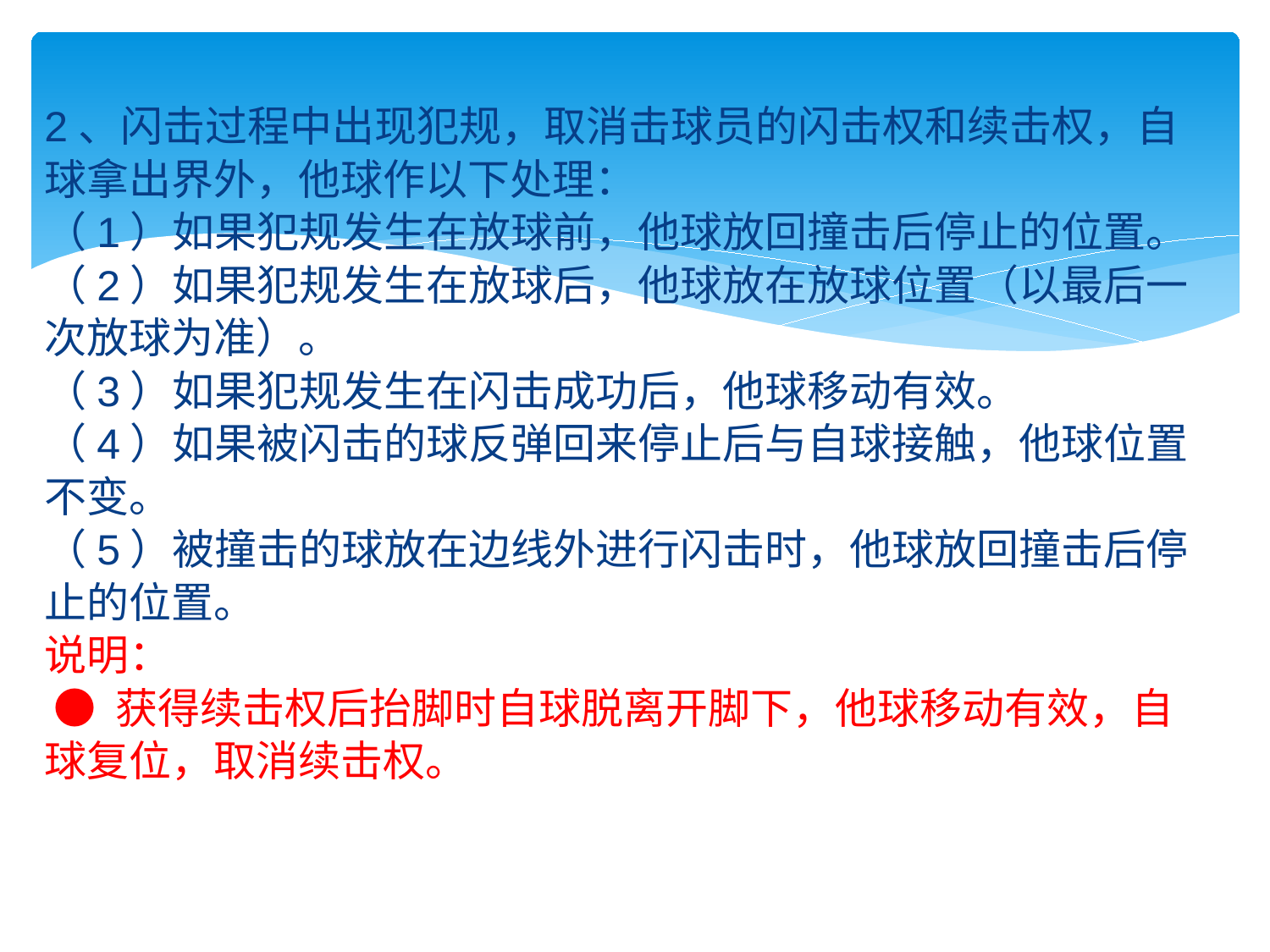

2、闪击过程中出现犯规，取消击球员的闪击权和续击权，自球拿出界外，他球作以下处理：
（1）如果犯规发生在放球前，他球放回撞击后停止的位置。
（2）如果犯规发生在放球后，他球放在放球位置（以最后一次放球为准）。
（3）如果犯规发生在闪击成功后，他球移动有效。
（4）如果被闪击的球反弹回来停止后与自球接触，他球位置不变。
（5）被撞击的球放在边线外进行闪击时，他球放回撞击后停止的位置。
说明：
 ● 获得续击权后抬脚时自球脱离开脚下，他球移动有效，自球复位，取消续击权。